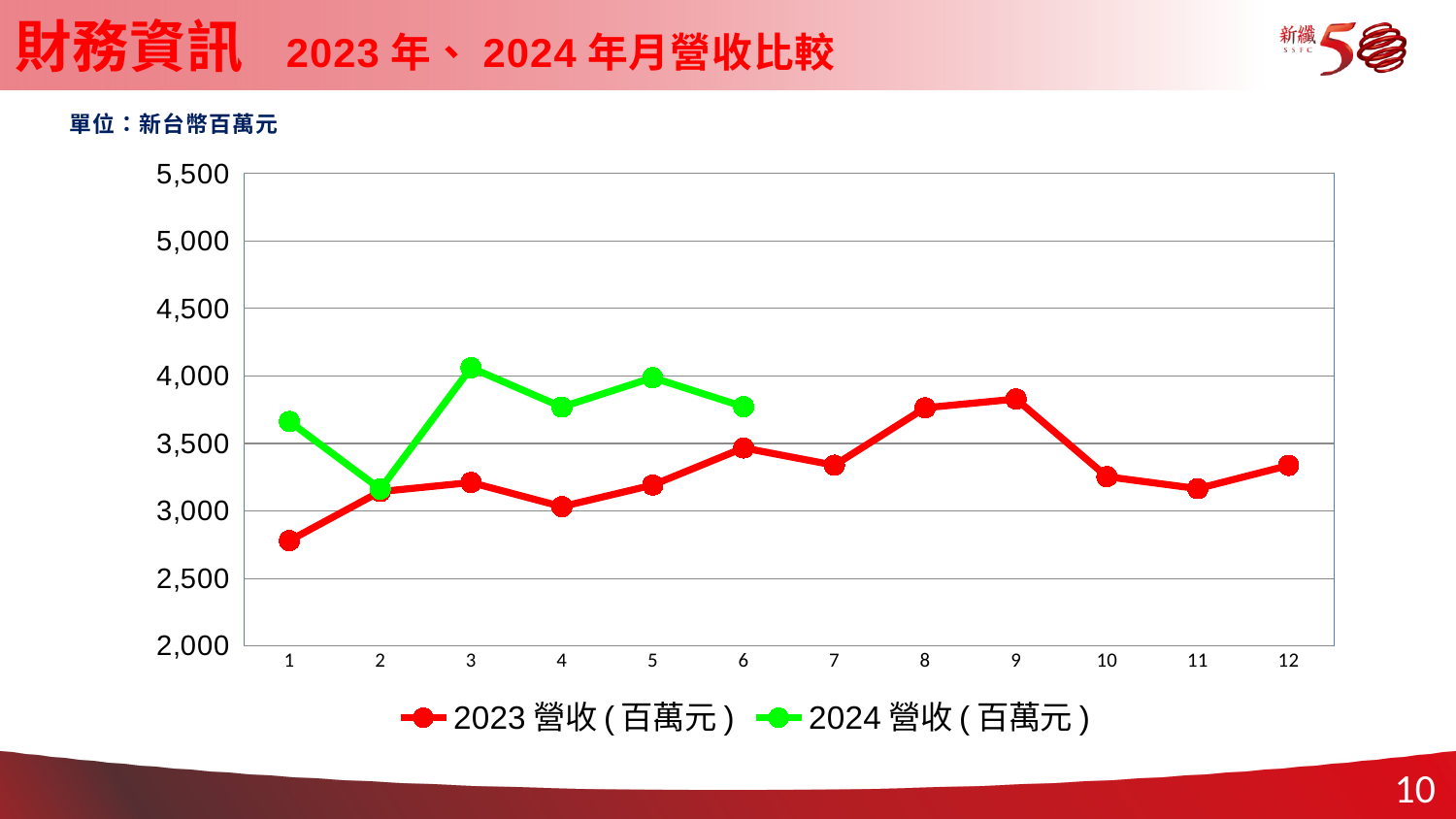

財務資訊  2023年、2024年月營收比較
| 單位：新台幣百萬元 |
| --- |

[unsupported chart]

10